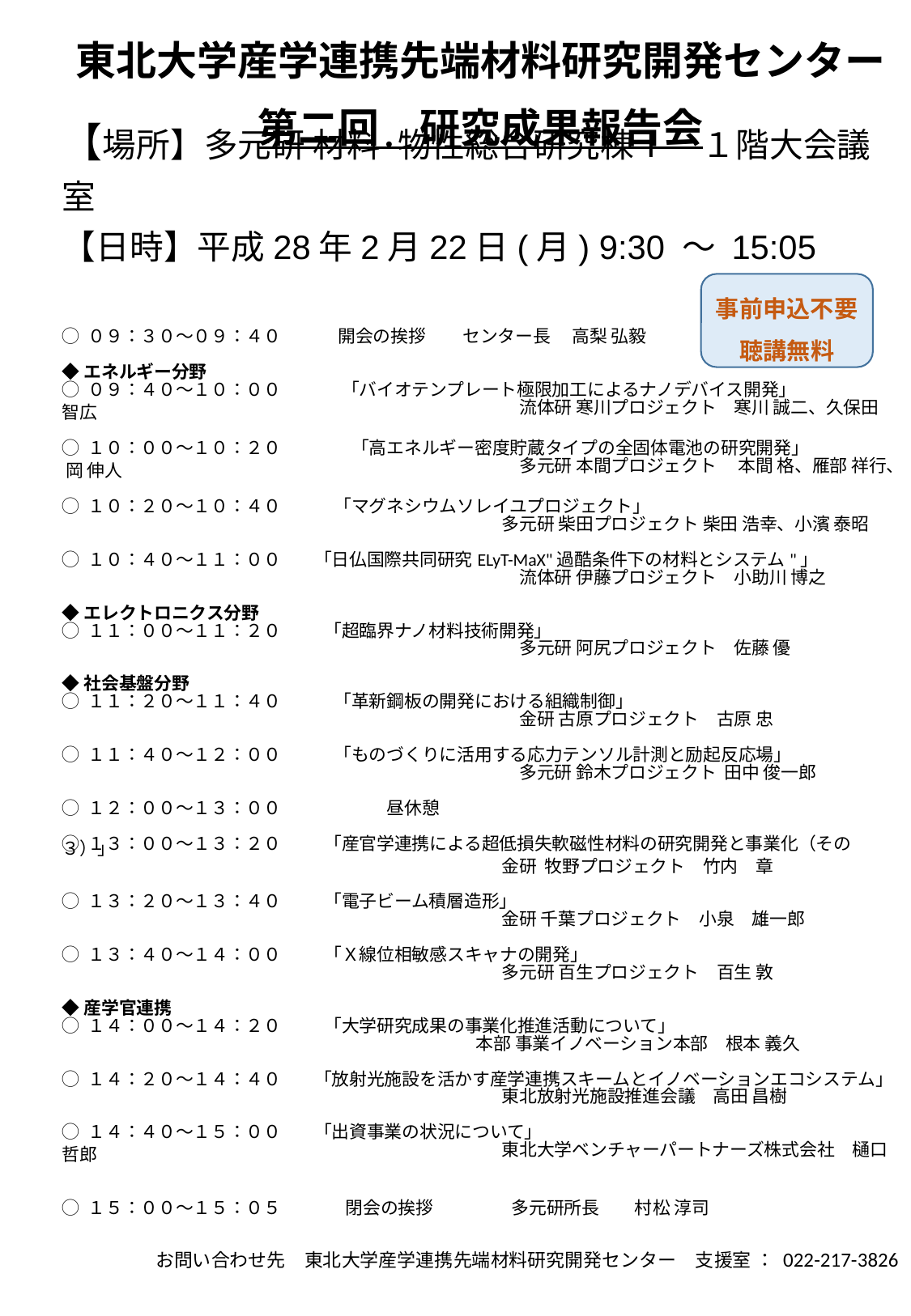

東北大学産学連携先端材料研究開発センター
第二回　研究成果報告会
【場所】多元研 材料･物性総合研究棟Ⅰ　１階大会議室
【日時】平成28年2月22日(月) 9:30 ～ 15:05

事前申込不要
聴講無料
【プログラム】

◯ ０９：３０～０９：４０　　　 開会の挨拶 　    センター長　 高梨 弘毅

◆エネルギー分野
◯ ０９：４０～１０：００　 　 　「バイオテンプレート極限加工によるナノデバイス開発」
　　　　　　　　　　　　　　　　　　　　　　　　　　流体研 寒川プロジェクト　寒川 誠二、久保田 智広

◯ １０：００～１０：２０　　　　「高エネルギー密度貯蔵タイプの全固体電池の研究開発」
　　　　　　　　　　　　　　　　　　　　　　　　　　多元研 本間プロジェクト　 本間 格、雁部 祥行、 岡 伸人

◯ １０：２０～１０：４０　　　「マグネシウムソレイユプロジェクト」
　　　　　　　　　　　　　　　　　　　　　　　　　多元研 柴田プロジェクト 柴田 浩幸、小濱 泰昭

◯ １０：４０～１１：００　    「日仏国際共同研究ELyT-MaX"過酷条件下の材料とシステム"」
　　　　　　　　　　　　　　　　　　　　　　　　　　流体研 伊藤プロジェクト　小助川 博之

◆エレクトロニクス分野
◯ １１：００～１１：２０　　  「超臨界ナノ材料技術開発」
　　　　　　　　　　　　　　　　　　　　　　　　　　多元研 阿尻プロジェクト　佐藤 優

◆社会基盤分野
◯ １１：２０～１１：４０　　　「革新鋼板の開発における組織制御」
　　　　　　　　　　　　　　　　　　　　　　　　　　金研 古原プロジェクト　古原 忠

◯ １１：４０～１２：００　　　「ものづくりに活用する応力テンソル計測と励起反応場」
　　　　　　　　　　　　　　　　　　　　　　　　　　多元研 鈴木プロジェクト  田中 俊一郎

◯ １２：００～１３：００　　　　　　昼休憩

◯ １３：００～１３：２０　　  「産官学連携による超低損失軟磁性材料の研究開発と事業化（その３）」
　　　　　　　　　　　　　　　　　　　　　　　　　金研  牧野プロジェクト　竹内　章

◯ １３：２０～１３：４０　　  「電子ビーム積層造形」
　　　　　　　　　　　　　　　　　　　　　　　　　金研 千葉プロジェクト　小泉　雄一郎

◯ １３：４０～１４：００　　  「Ｘ線位相敏感スキャナの開発」
　　　　　　　　　　　　　　　　　　　　　　　　　多元研 百生プロジェクト　百生 敦

◆産学官連携
◯ １４：００～１４：２０　  　「大学研究成果の事業化推進活動について」
　　　　　　　　　　　　　　　   　 　   　　　　　本部 事業イノベーション本部　根本 義久

◯ １４：２０～１４：４０　    「放射光施設を活かす産学連携スキームとイノベーションエコシステム」
　　　　　　　　　　　　　　　　　　　　　　　　　東北放射光施設推進会議　高田 昌樹

◯ １４：４０～１５：００　    「出資事業の状況について」
　　　　　　　　　　　　　　　　　　　　　　　　　東北大学ベンチャーパートナーズ株式会社　樋口 哲郎

◯ １５：００～１５：０５　　　   閉会の挨拶　　  　　多元研所長　　村松 淳司

お問い合わせ先　東北大学産学連携先端材料研究開発センター　支援室 ： 022-217-3826